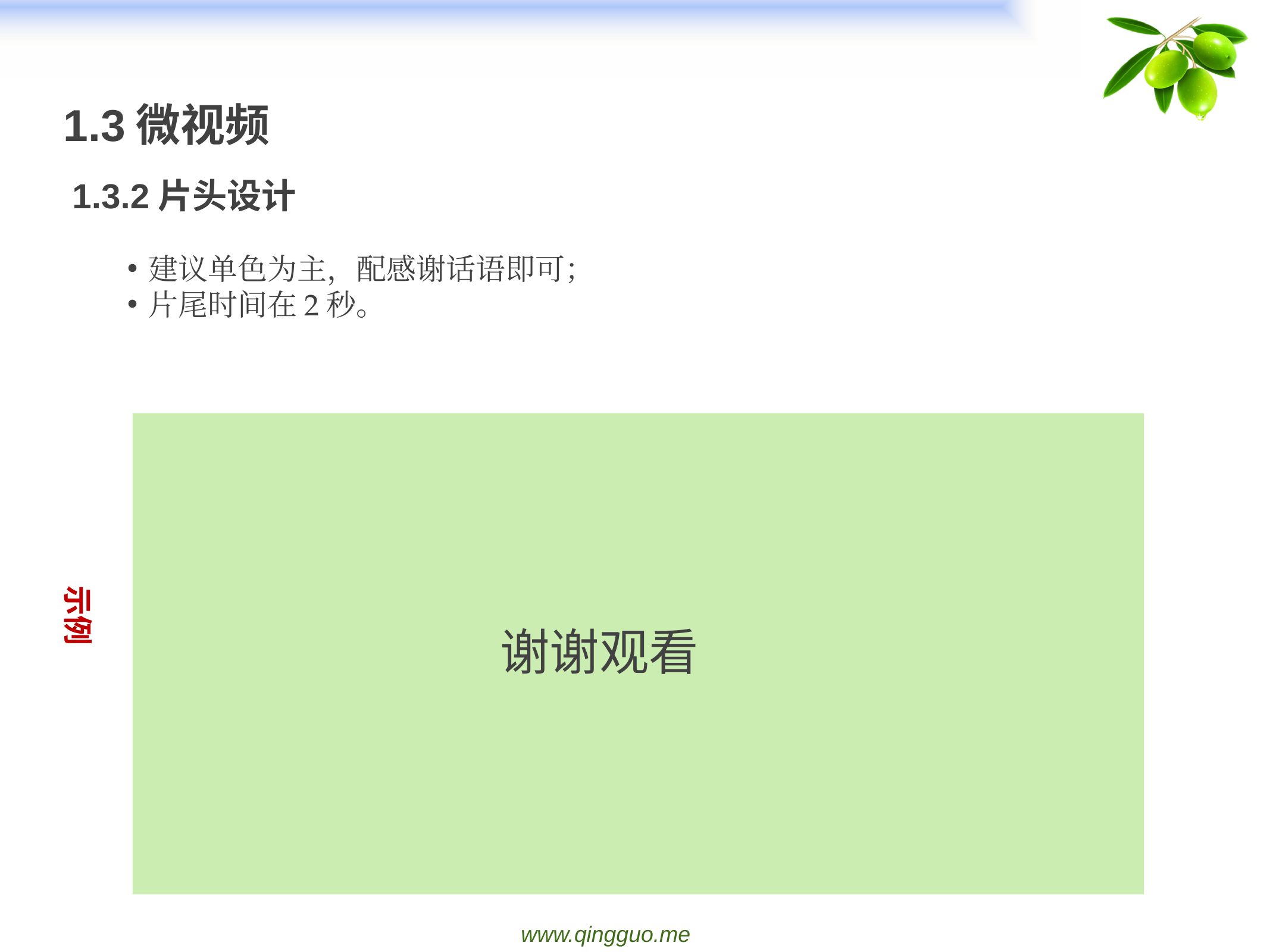

1.3微视频
1.3.2片头设计
建议单色为主，配感谢话语即可；
片尾时间在2秒。

示例
谢谢观看